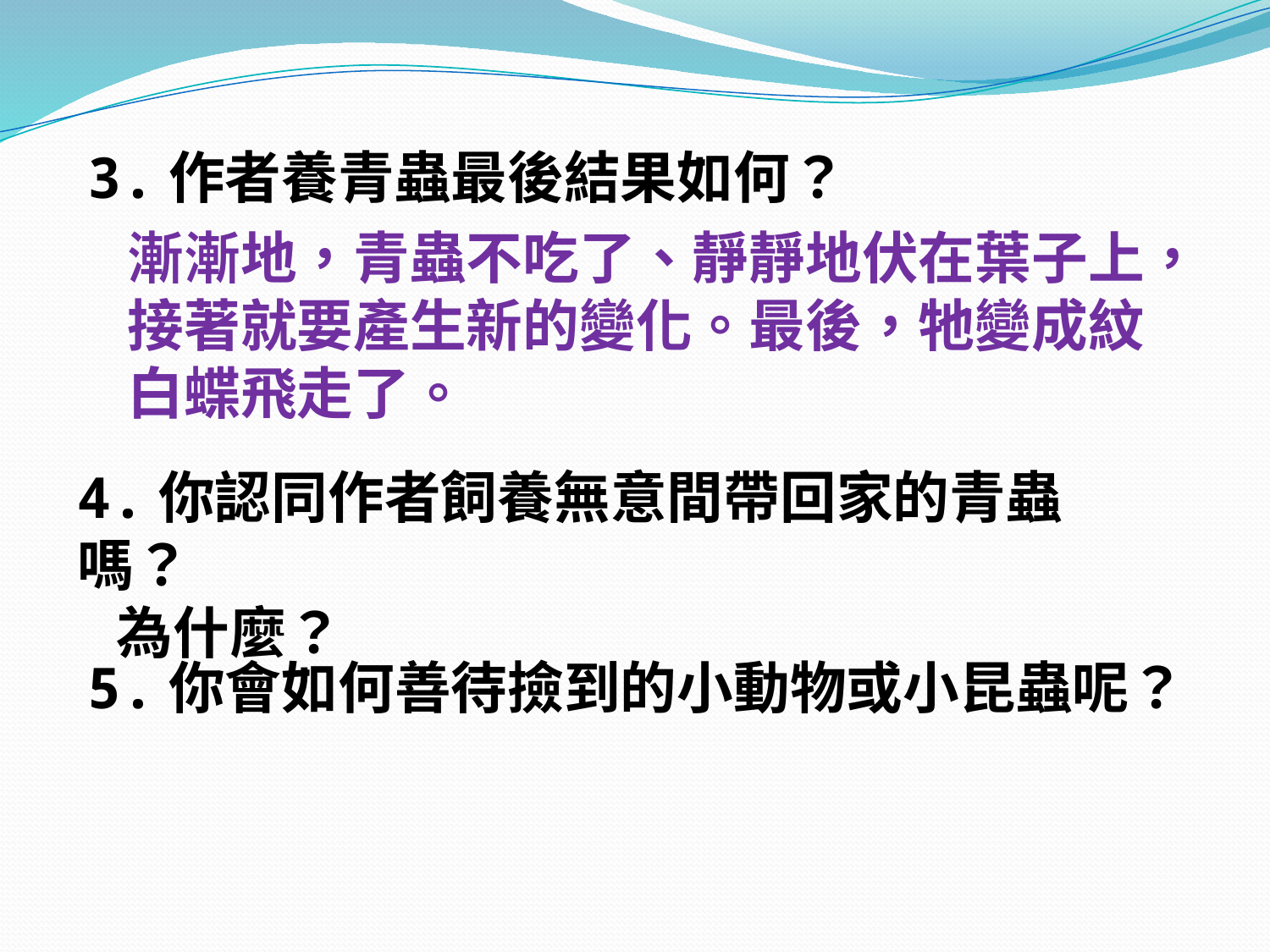

3.作者養青蟲最後結果如何？
漸漸地，青蟲不吃了、靜靜地伏在葉子上，接著就要產生新的變化。最後，牠變成紋白蝶飛走了。

4.你認同作者飼養無意間帶回家的青蟲嗎？
  為什麼？

5.你會如何善待撿到的小動物或小昆蟲呢？